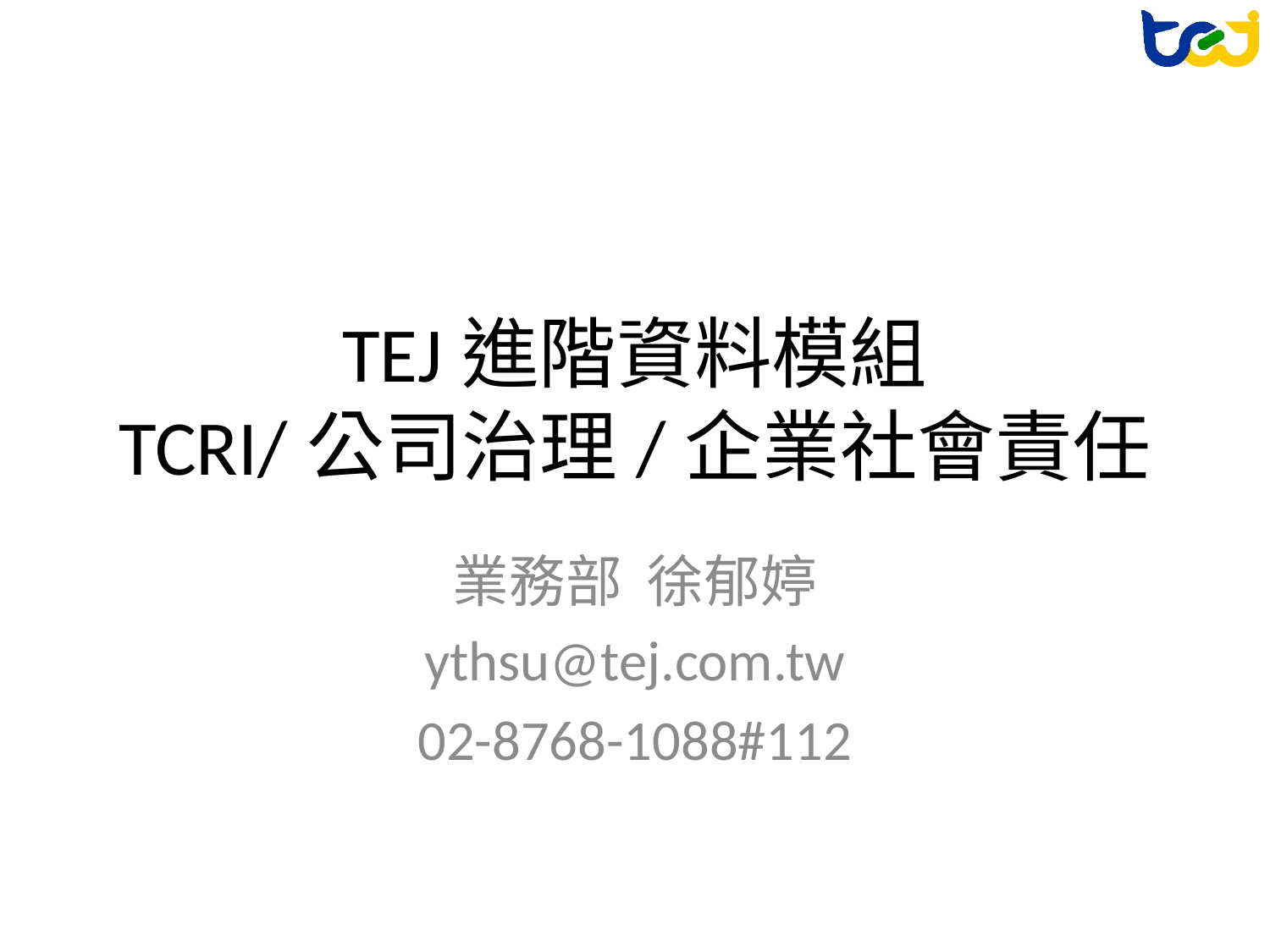

# TEJ進階資料模組 TCRI/公司治理/企業社會責任
業務部  徐郁婷
ythsu@tej.com.tw
02-8768-1088#112